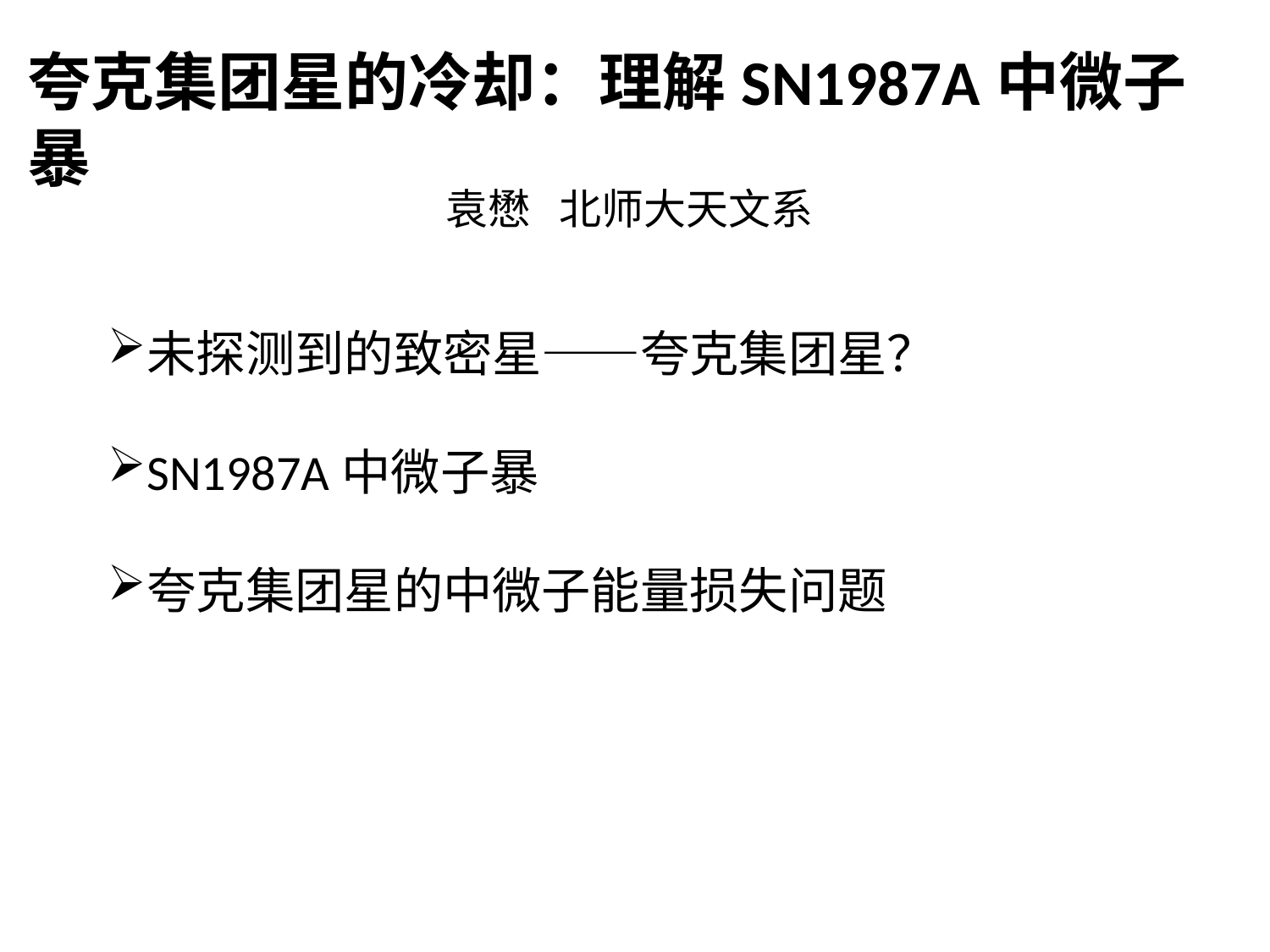

# 夸克集团星的冷却：理解SN1987A中微子暴
袁懋   北师大天文系
未探测到的致密星——夸克集团星？

SN1987A中微子暴

夸克集团星的中微子能量损失问题